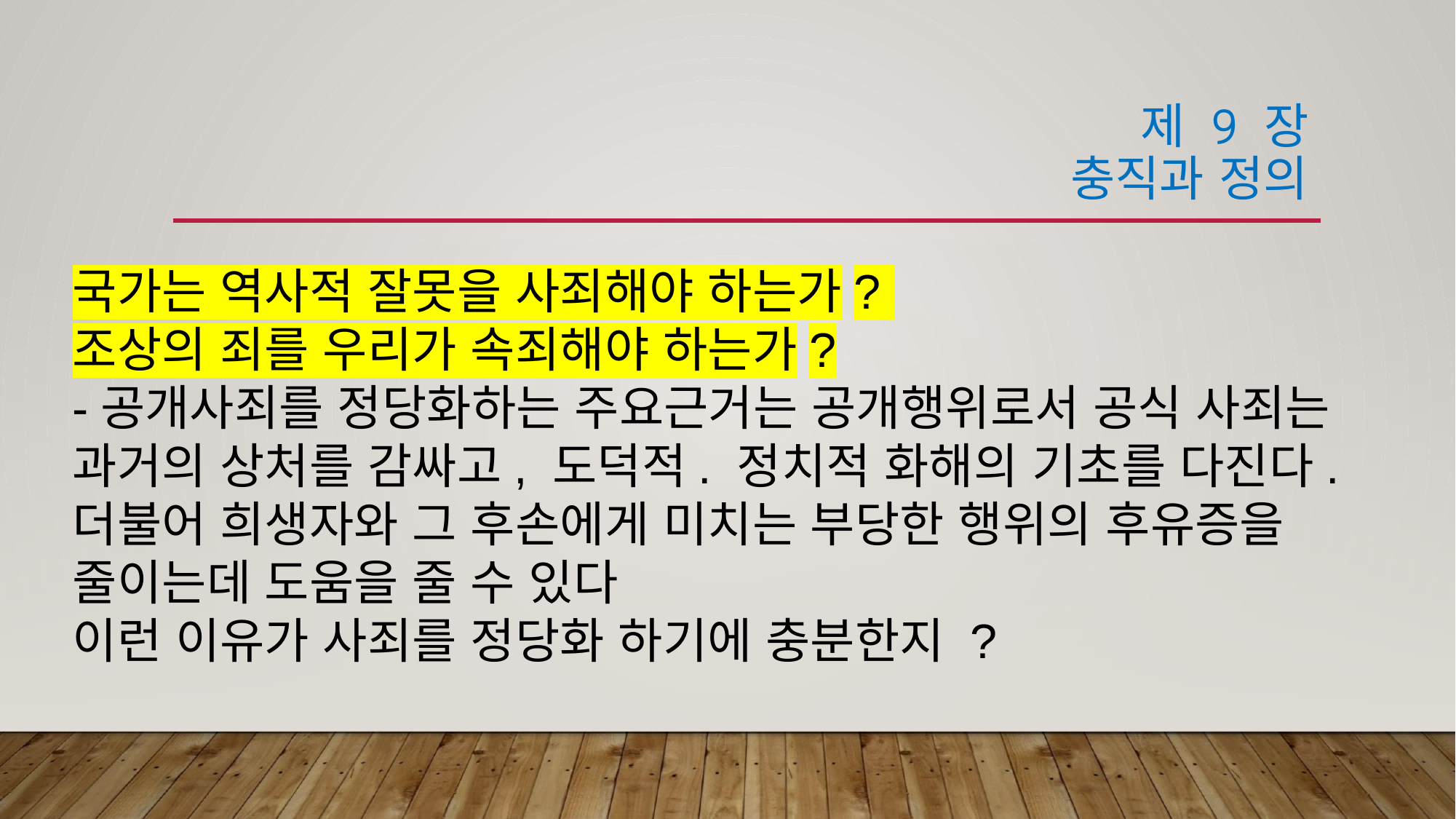

# 제 9 장 충직과 정의
국가는 역사적 잘못을 사죄해야 하는가?
조상의 죄를 우리가 속죄해야 하는가?
-공개사죄를 정당화하는 주요근거는 공개행위로서 공식 사죄는 과거의 상처를 감싸고, 도덕적. 정치적 화해의 기초를 다진다.
더불어 희생자와 그 후손에게 미치는 부당한 행위의 후유증을 줄이는데 도움을 줄 수 있다
이런 이유가 사죄를 정당화 하기에 충분한지 ?